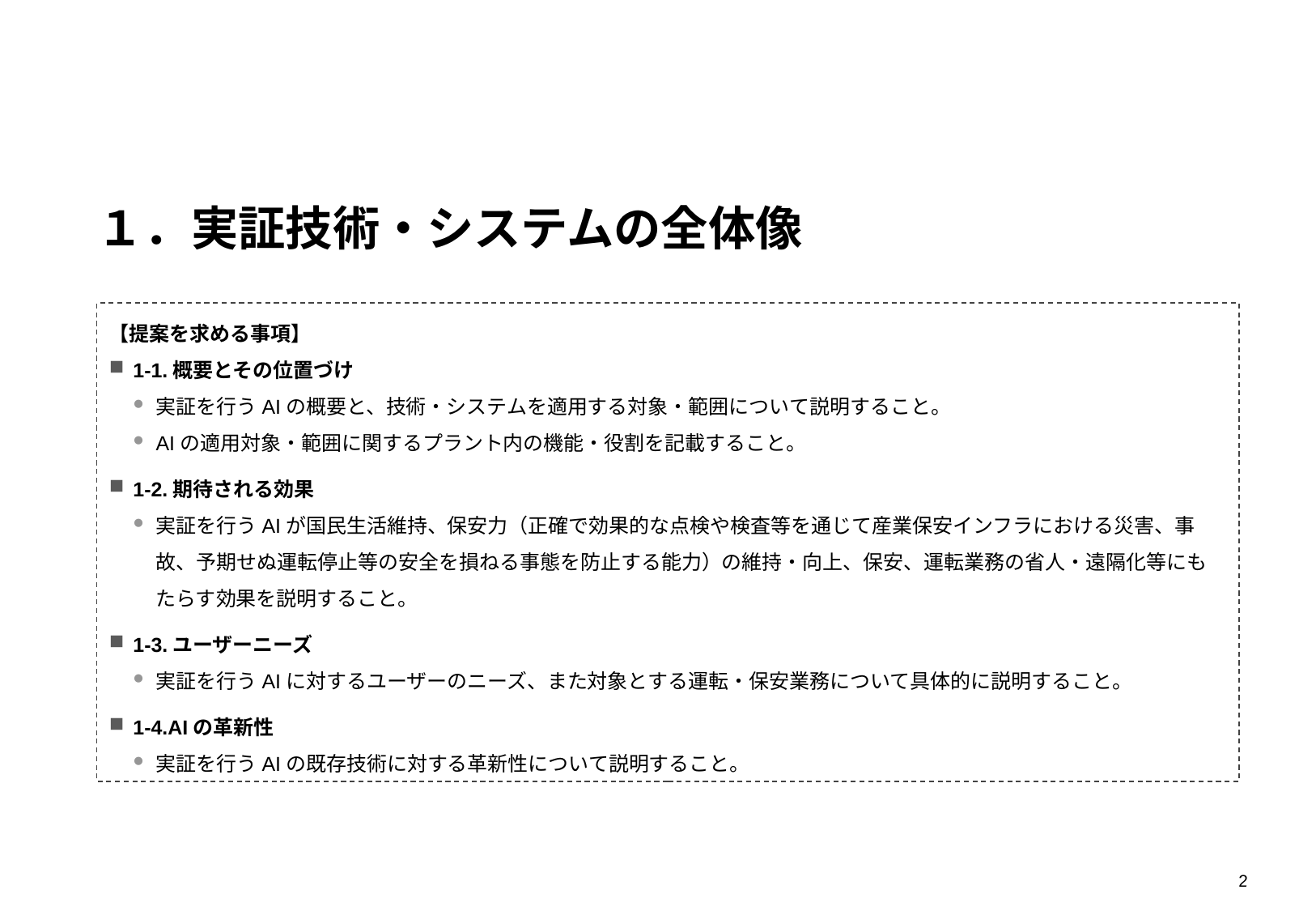

# １．実証技術・システムの全体像
【提案を求める事項】
1-1.概要とその位置づけ
実証を行うAIの概要と、技術・システムを適用する対象・範囲について説明すること。
AIの適用対象・範囲に関するプラント内の機能・役割を記載すること。
1-2.期待される効果
実証を行うAIが国民生活維持、保安力（正確で効果的な点検や検査等を通じて産業保安インフラにおける災害、事故、予期せぬ運転停止等の安全を損ねる事態を防止する能力）の維持・向上、保安、運転業務の省人・遠隔化等にもたらす効果を説明すること。
1-3.ユーザーニーズ
実証を行うAIに対するユーザーのニーズ、また対象とする運転・保安業務について具体的に説明すること。
1-4.AIの革新性
実証を行うAIの既存技術に対する革新性について説明すること。